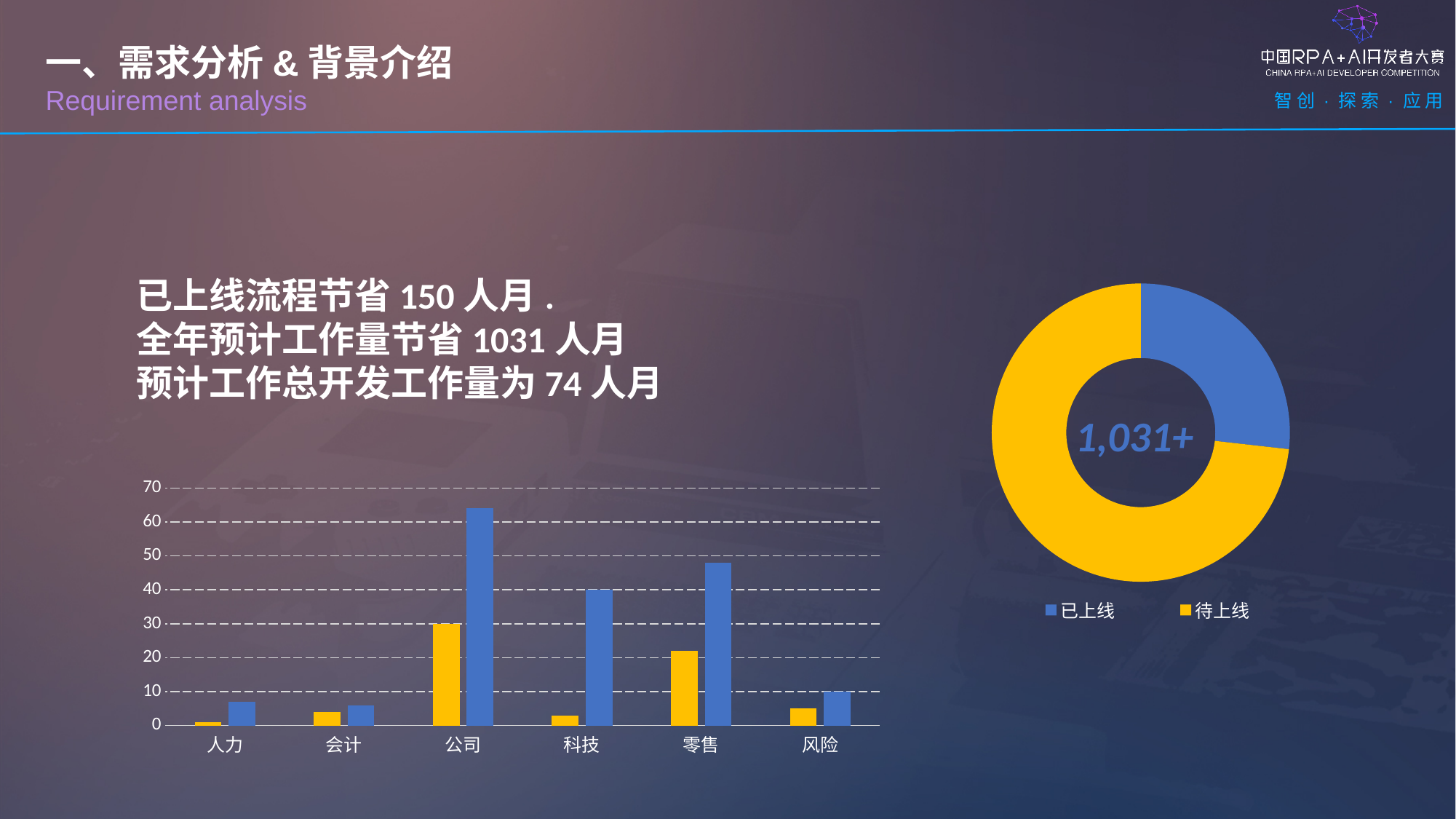

一、需求分析&背景介绍
Requirement analysis
已上线流程节省150人月.
全年预计工作量节省1031人月
预计工作总开发工作量为74人月

### Chart

| Category | 销售额 |
|---|---|
| 已上线 | 64.0 |
| 待上线 | 175.0 |

### Chart

| Category | 已上线 | 待上线 |
|---|---|---|
| 人力 | 1.0 | 7.0 |
| 会计 | 4.0 | 6.0 |
| 公司 | 30.0 | 64.0 |
| 科技 | 3.0 | 40.0 |
| 零售 | 22.0 | 48.0 |
| 风险 | 5.0 | 10.0 |
1,031+